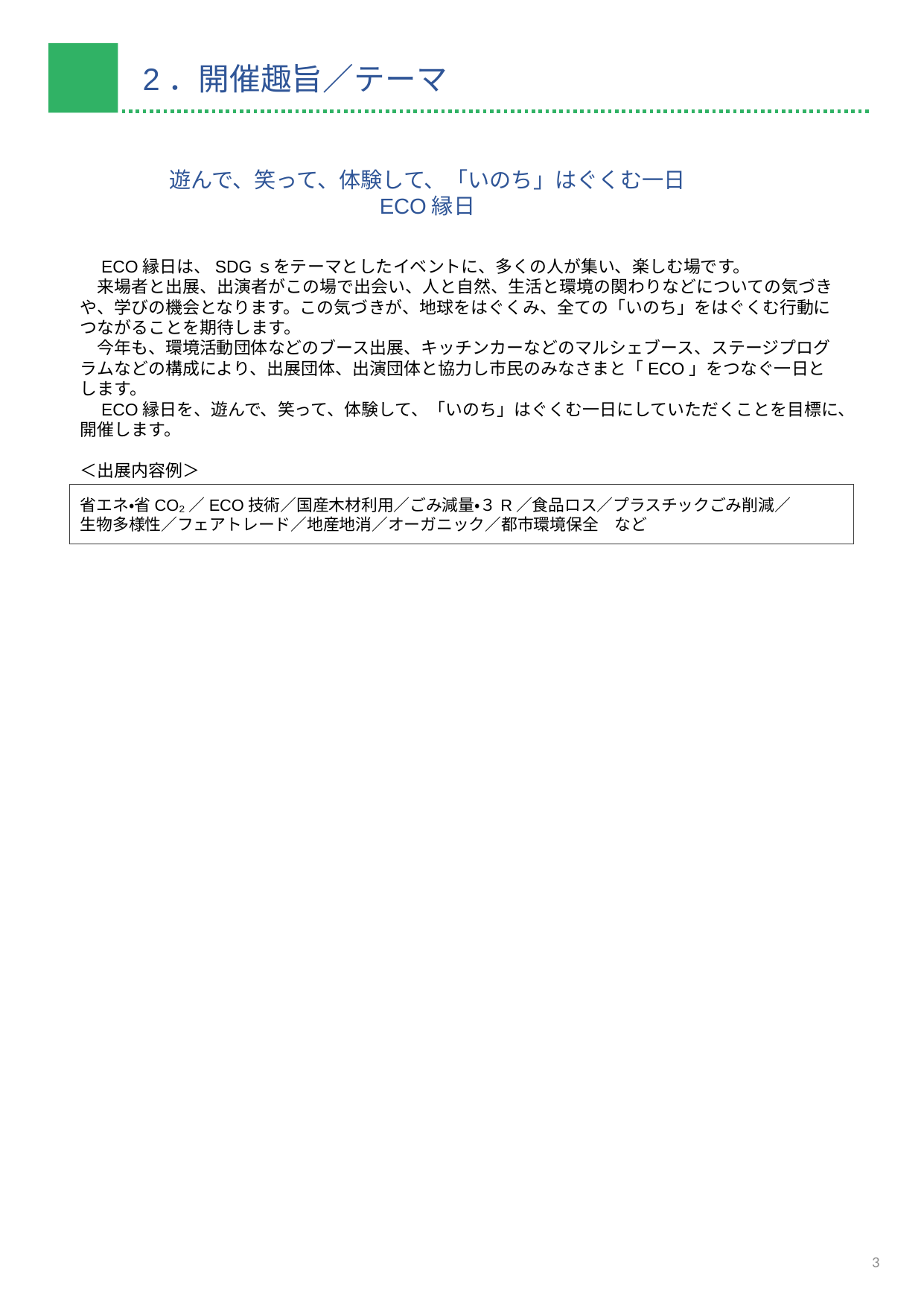

2．開催趣旨／テーマ
遊んで、笑って、体験して、「いのち」はぐくむ一日
ECO縁日
　ECO縁日は、SDGｓをテーマとしたイベントに、多くの人が集い、楽しむ場です。
　来場者と出展、出演者がこの場で出会い、人と自然、生活と環境の関わりなどについての気づきや、学びの機会となります。この気づきが、地球をはぐくみ、全ての「いのち」をはぐくむ行動につながることを期待します。
　今年も、環境活動団体などのブース出展、キッチンカーなどのマルシェブース、ステージプログラムなどの構成により、出展団体、出演団体と協力し市民のみなさまと「ECO」をつなぐ一日とします。
　ECO縁日を、遊んで、笑って、体験して、「いのち」はぐくむ一日にしていただくことを目標に、開催します。

＜出展内容例＞
省エネ・省CO₂／ECO技術／国産木材利用／ごみ減量・３R／食品ロス／プラスチックごみ削減／
生物多様性／フェアトレード／地産地消／オーガニック／都市環境保全　など
3